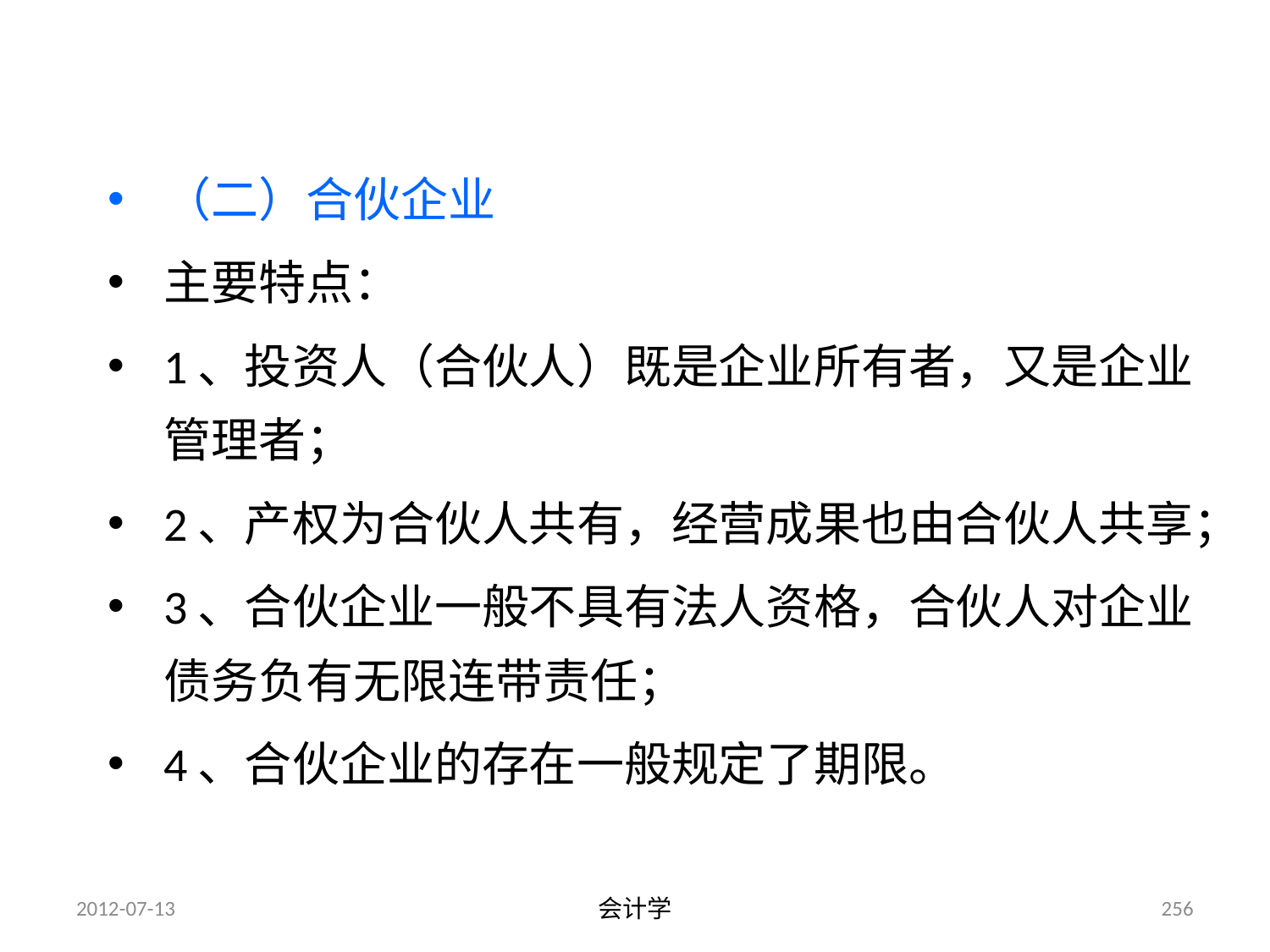

（二）合伙企业
主要特点：
1、投资人（合伙人）既是企业所有者，又是企业管理者；
2、产权为合伙人共有，经营成果也由合伙人共享；
3、合伙企业一般不具有法人资格，合伙人对企业债务负有无限连带责任；
4、合伙企业的存在一般规定了期限。

2012-07-13
会计学
256